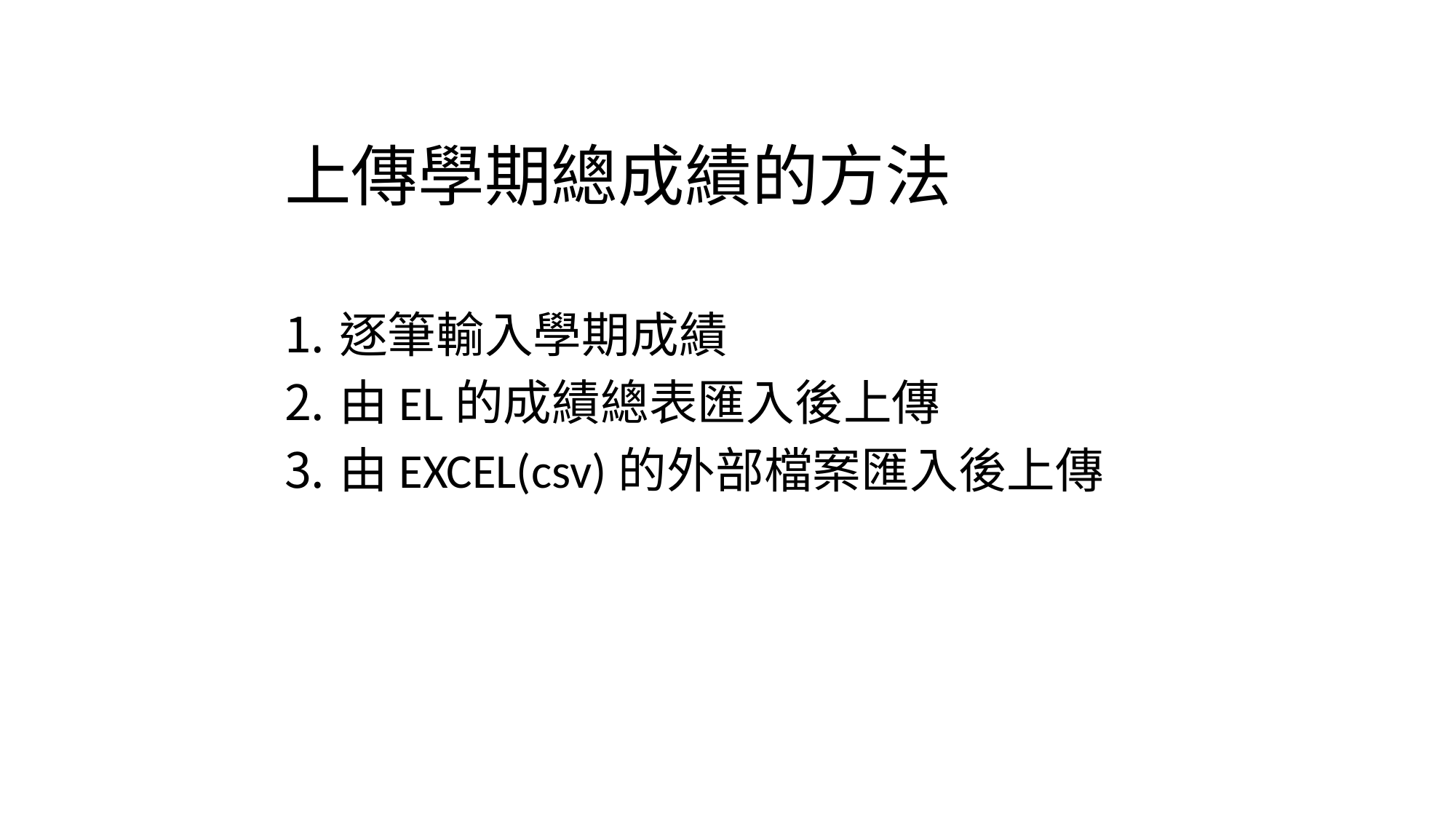

# 上傳學期總成績的方法

逐筆輸入學期成績
由EL的成績總表匯入後上傳
由EXCEL(csv)的外部檔案匯入後上傳